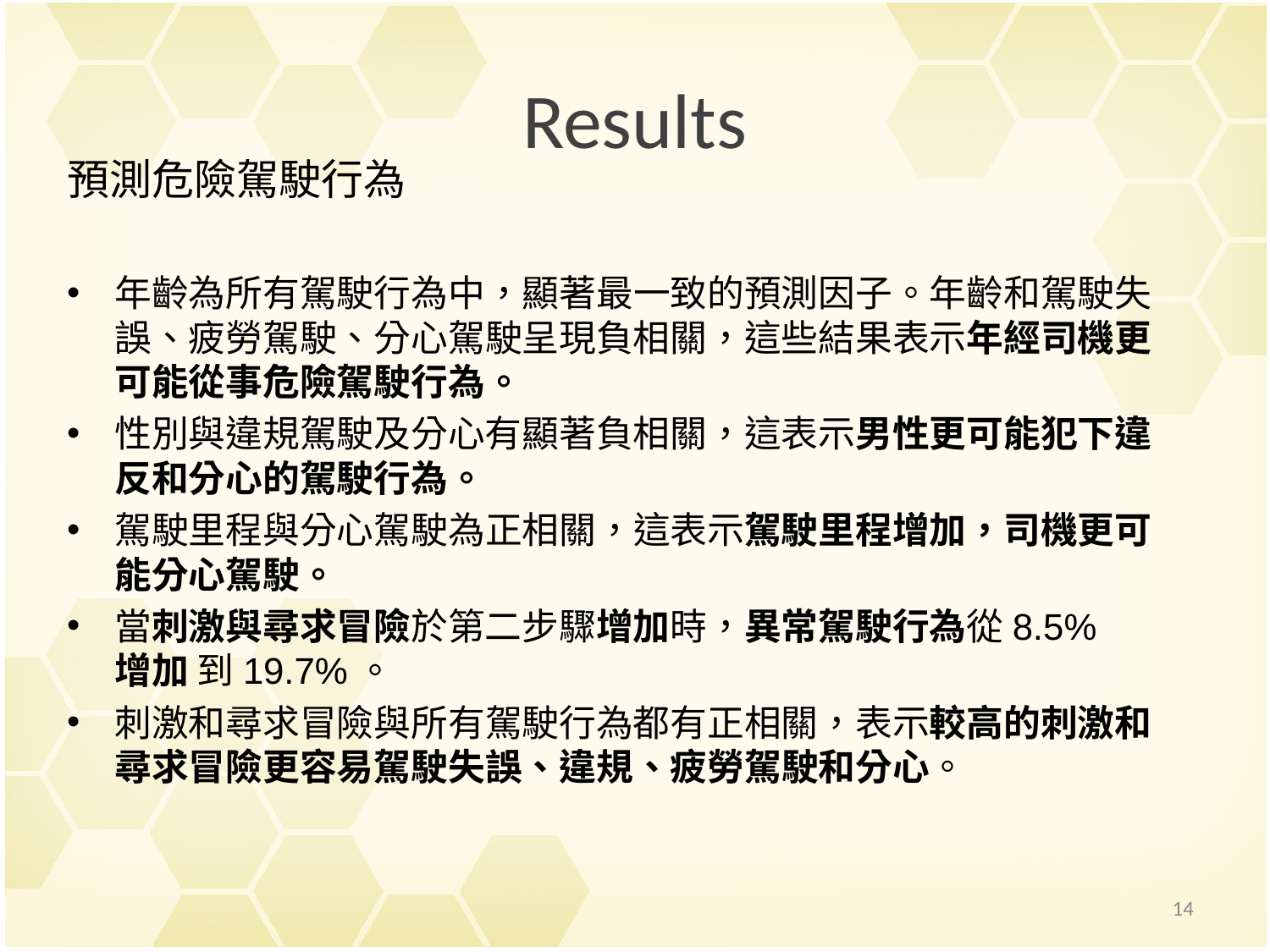

# Results
預測危險駕駛行為

年齡為所有駕駛行為中，顯著最一致的預測因子。年齡和駕駛失誤、疲勞駕駛、分心駕駛呈現負相關，這些結果表示年經司機更可能從事危險駕駛行為。
性別與違規駕駛及分心有顯著負相關，這表示男性更可能犯下違反和分心的駕駛行為。
駕駛里程與分心駕駛為正相關，這表示駕駛里程增加，司機更可能分心駕駛。
當刺激與尋求冒險於第二步驟增加時，異常駕駛行為從8.5% 增加 到19.7%。
刺激和尋求冒險與所有駕駛行為都有正相關，表示較高的刺激和尋求冒險更容易駕駛失誤、違規、疲勞駕駛和分心。

14